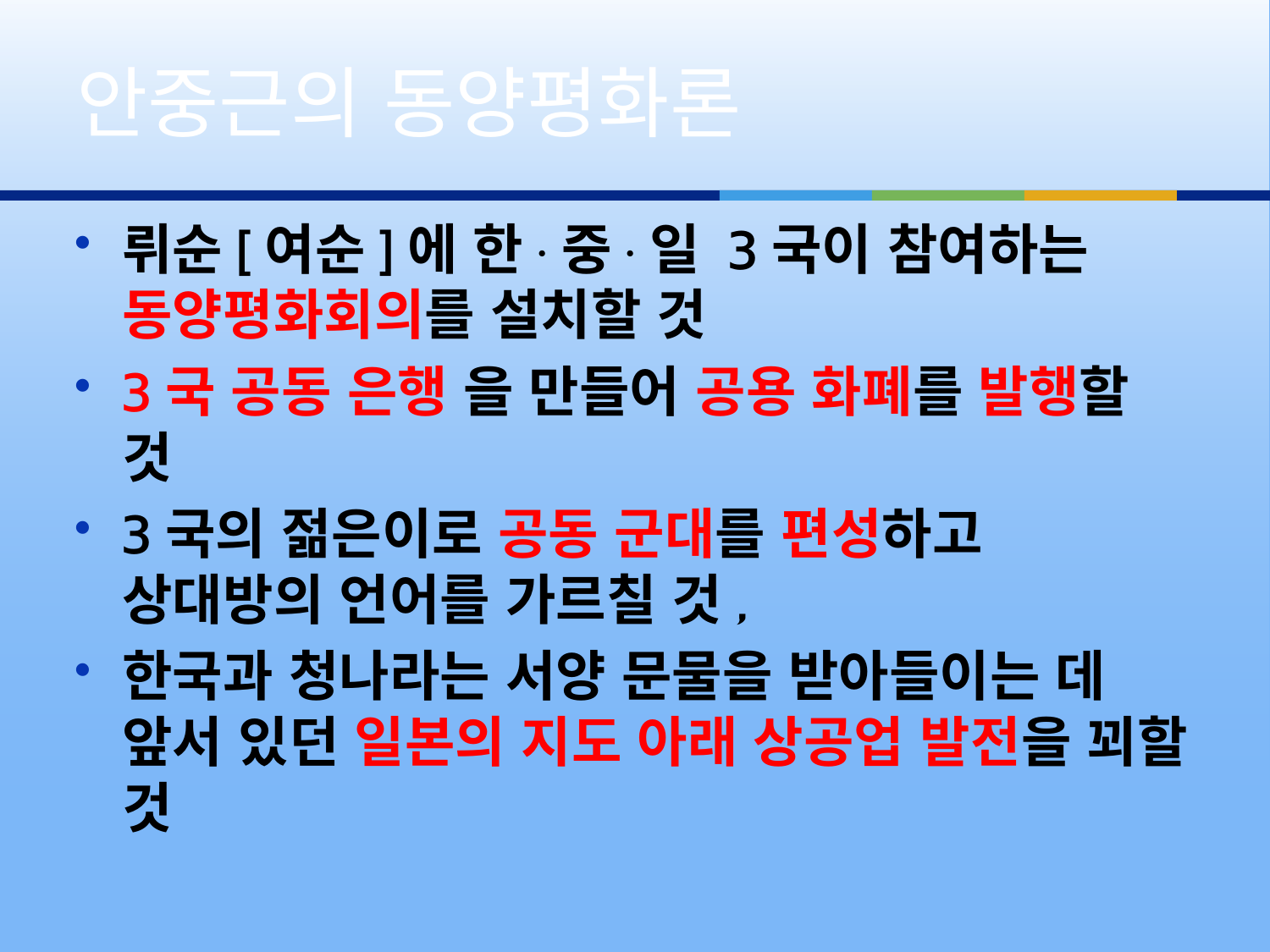

# 안중근의 동양평화론
뤼순[여순]에 한·중·일 3국이 참여하는 동양평화회의를 설치할 것
3국 공동 은행 을 만들어 공용 화폐를 발행할 것
3국의 젊은이로 공동 군대를 편성하고 상대방의 언어를 가르칠 것,
한국과 청나라는 서양 문물을 받아들이는 데 앞서 있던 일본의 지도 아래 상공업 발전을 꾀할 것